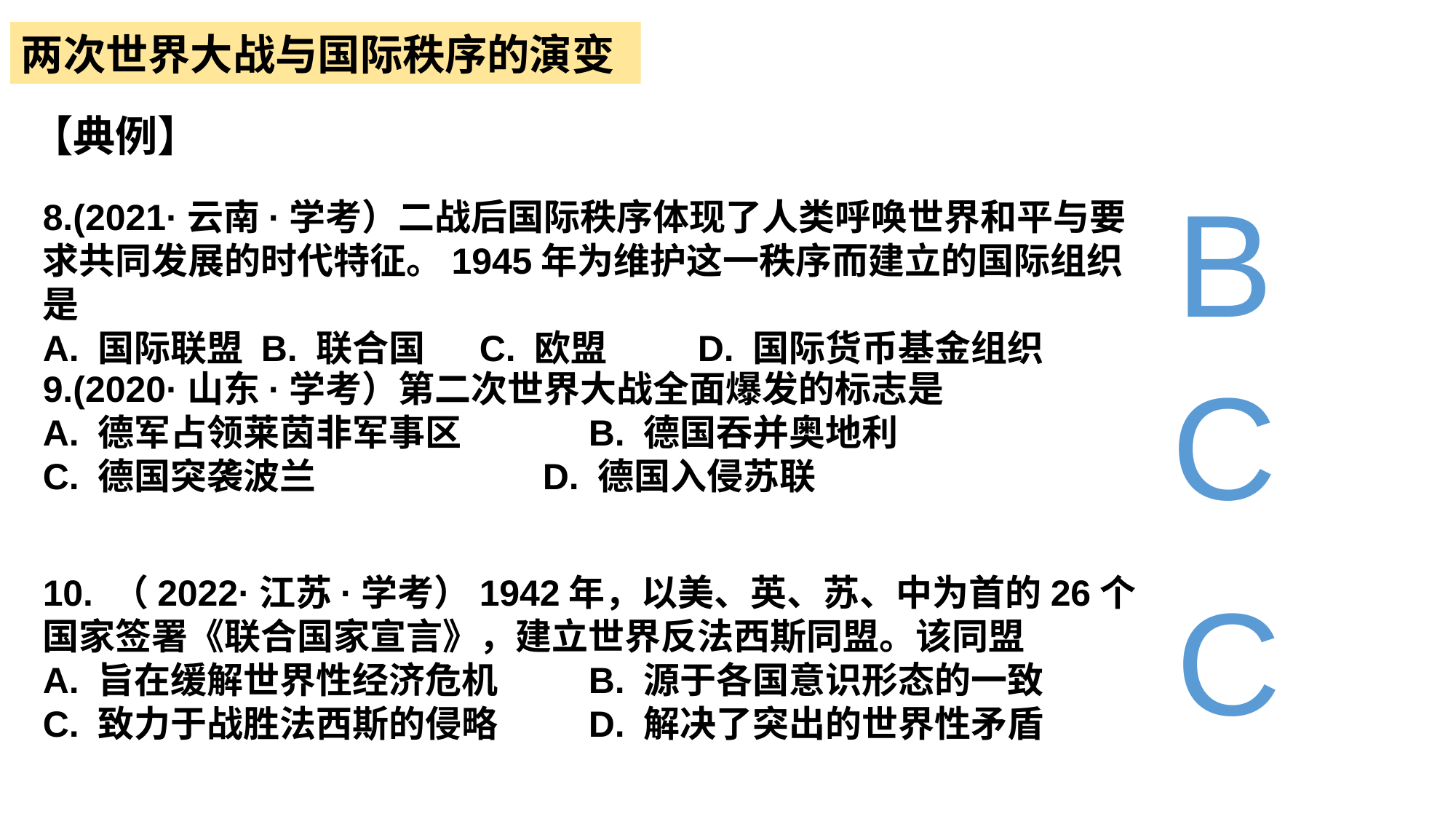

两次世界大战与国际秩序的演变
【典例】
B
8.(2021·云南·学考）二战后国际秩序体现了人类呼唤世界和平与要求共同发展的时代特征。1945年为维护这一秩序而建立的国际组织是
A. 国际联盟	B. 联合国	C. 欧盟	D. 国际货币基金组织
C
9.(2020·山东·学考）第二次世界大战全面爆发的标志是
A. 德军占领莱茵非军事区    	B. 德国吞并奥地利
C. 德国突袭波兰	                    D. 德国入侵苏联
10. （2022·江苏·学考）1942年，以美、英、苏、中为首的26个国家签署《联合国家宣言》，建立世界反法西斯同盟。该同盟A. 旨在缓解世界性经济危机	B. 源于各国意识形态的一致C. 致力于战胜法西斯的侵略	D. 解决了突出的世界性矛盾
C